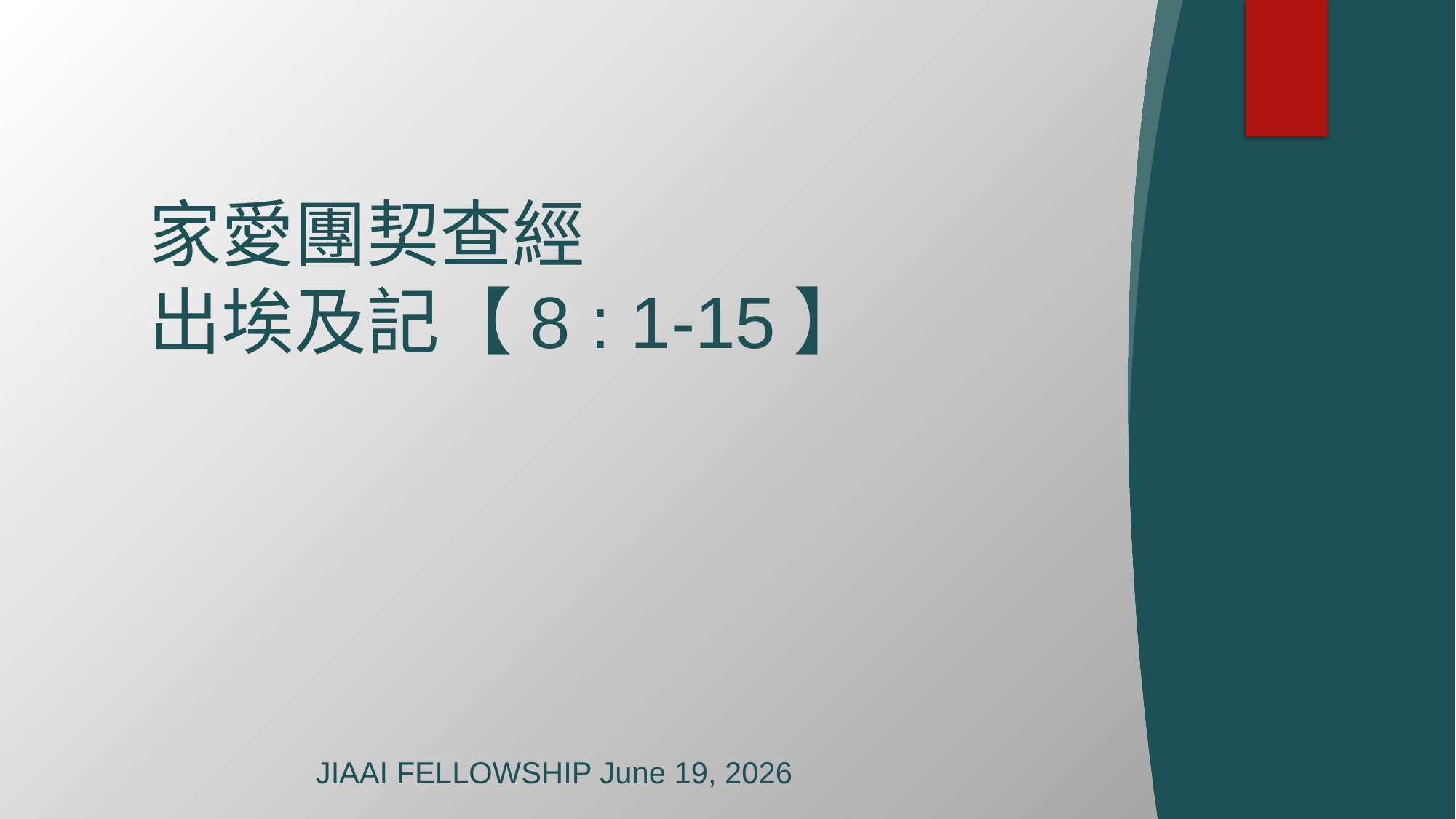

# 家愛團契查經 出埃及記【8 : 1-15】
JIAAI FELLOWSHIP June 19, 2026